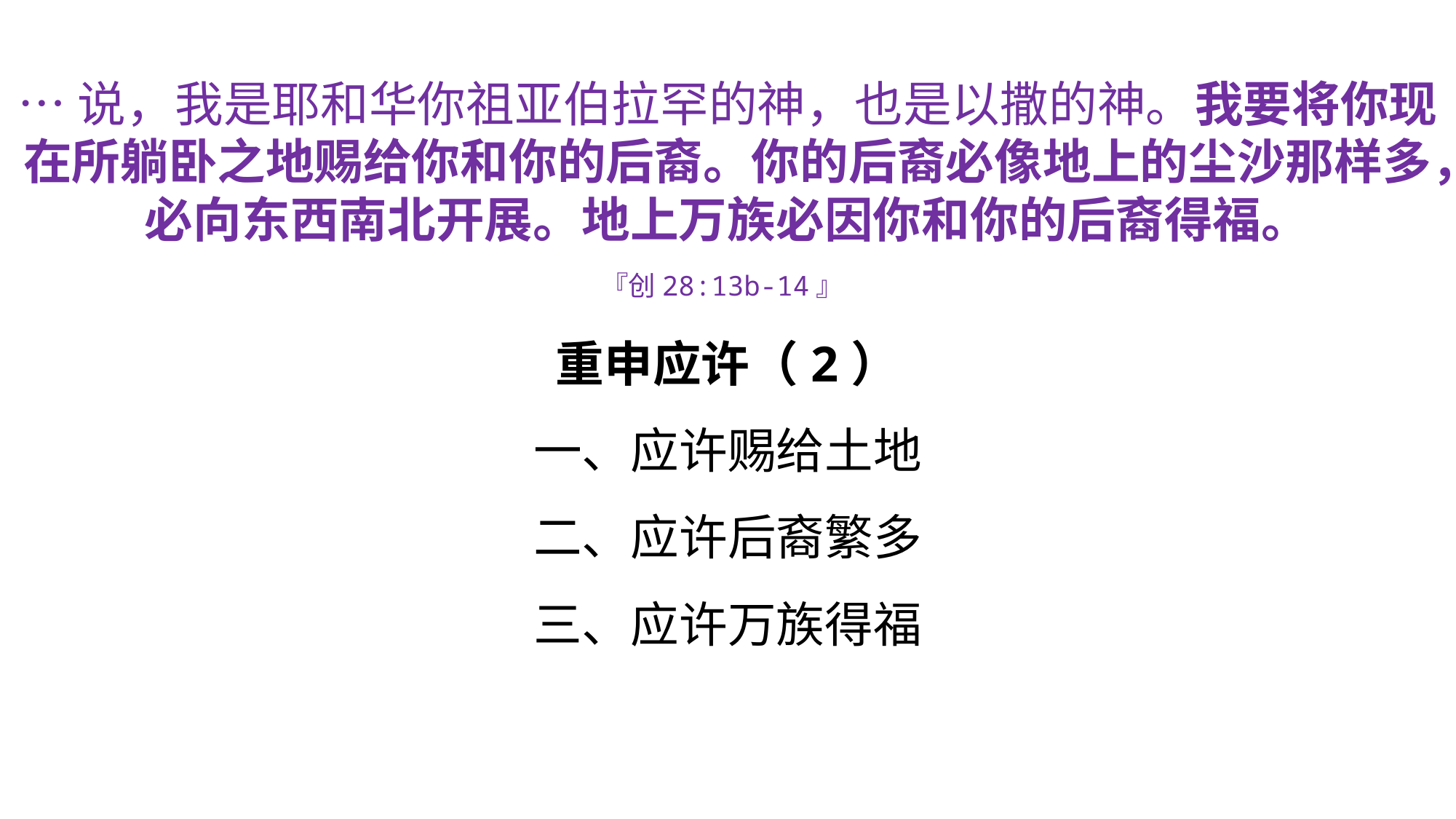

…说，我是耶和华你祖亚伯拉罕的神，也是以撒的神。我要将你现在所躺卧之地赐给你和你的后裔。你的后裔必像地上的尘沙那样多，必向东西南北开展。地上万族必因你和你的后裔得福。
『创28:13b-14』
重申应许（2）
一、应许赐给土地
二、应许后裔繁多
三、应许万族得福